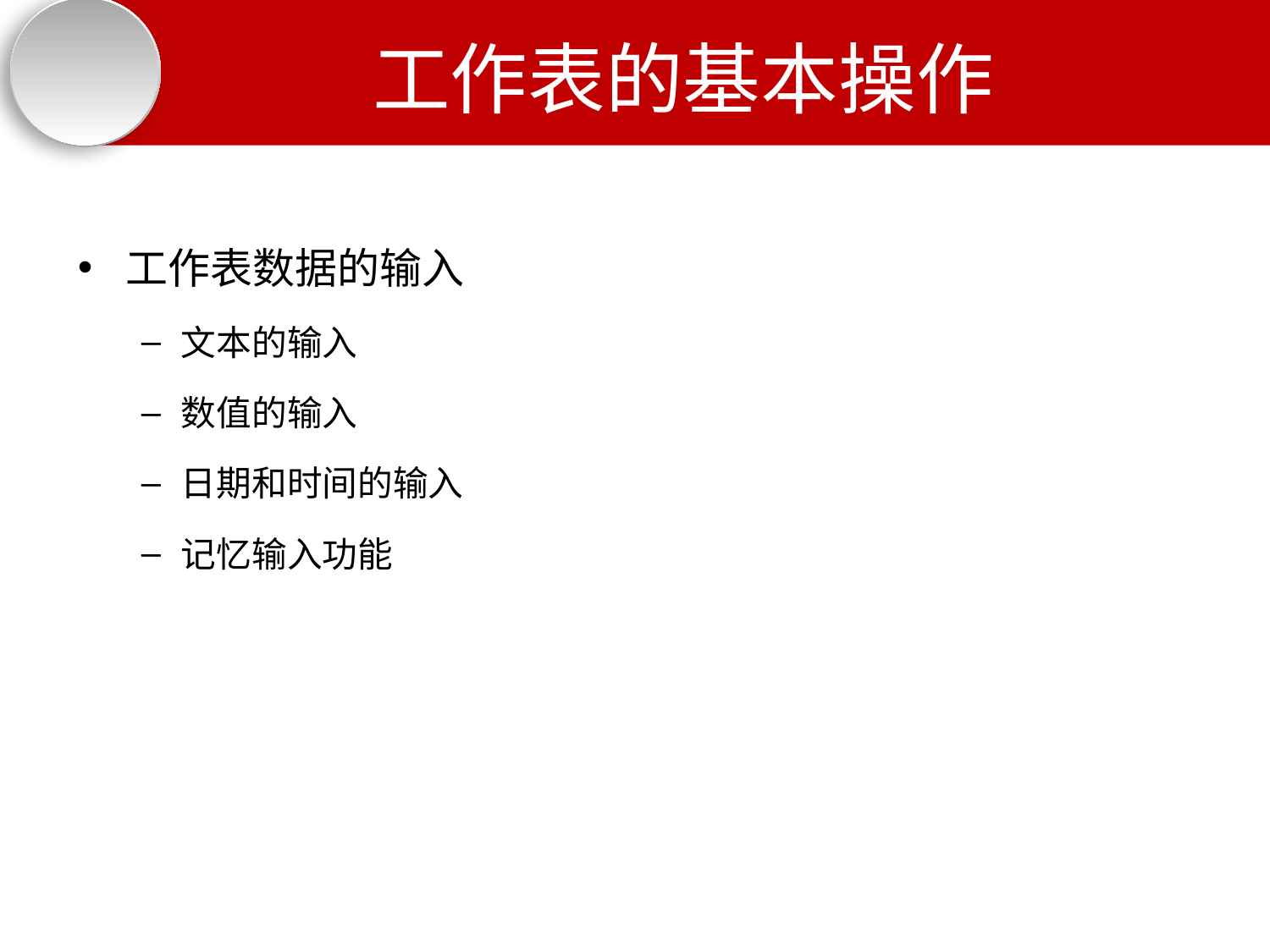

# 工作表的基本操作
工作表数据的输入
文本的输入
数值的输入
日期和时间的输入
记忆输入功能

10